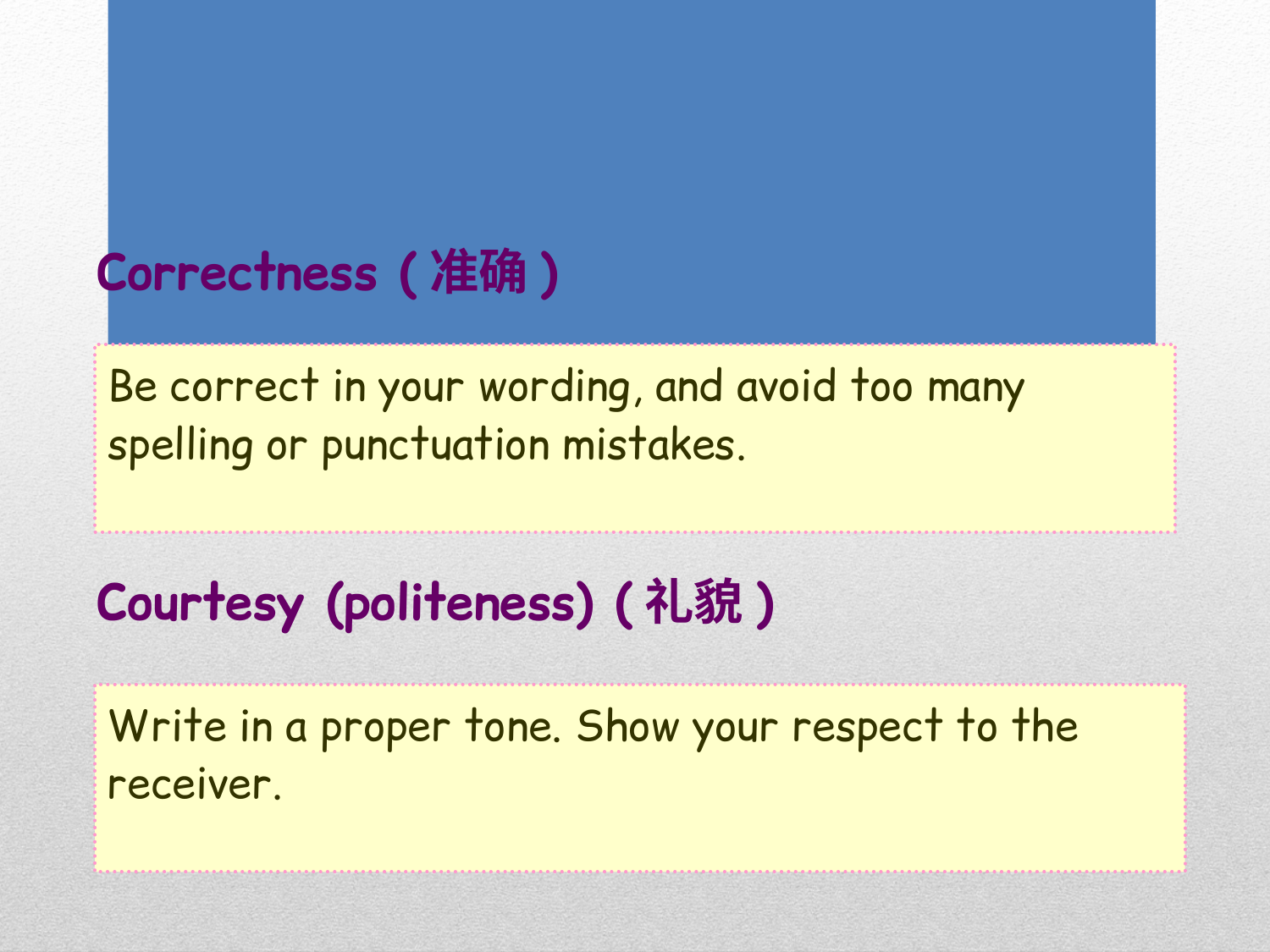

Correctness (准确)
Be correct in your wording, and avoid too many spelling or punctuation mistakes.

Courtesy (politeness) (礼貌)
Write in a proper tone. Show your respect to the receiver.